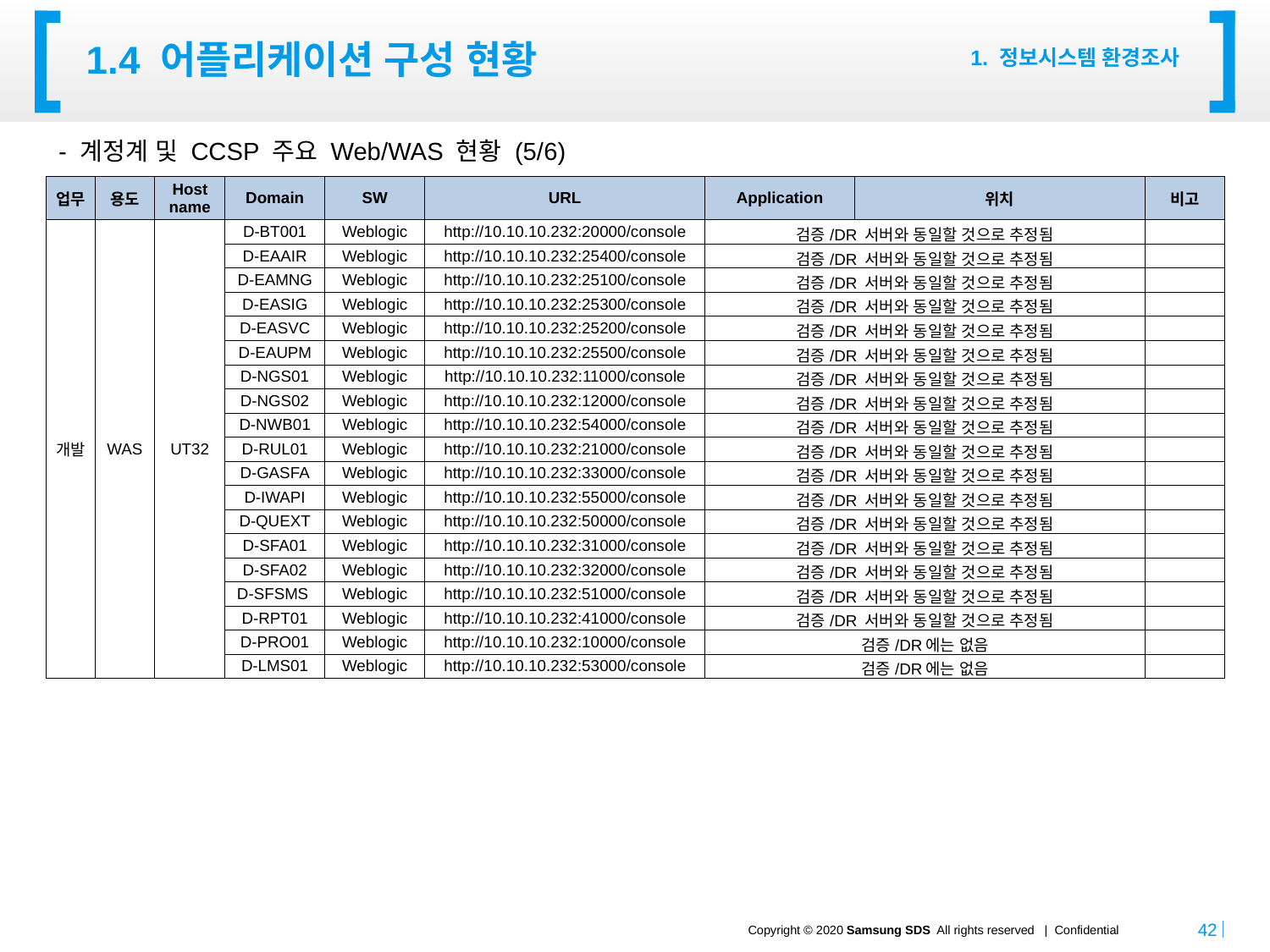

# 1.4 어플리케이션 구성 현황
1. 정보시스템 환경조사
- 계정계 및 CCSP 주요 Web/WAS 현황 (5/6)
| 업무 | 용도 | Host name | Domain | SW | URL | Application | 위치 | 비고 |
| --- | --- | --- | --- | --- | --- | --- | --- | --- |
| 개발 | WAS | UT32 | D-BT001 | Weblogic | http://10.10.10.232:20000/console | 검증/DR 서버와 동일할 것으로 추정됨 |  |  |
|  |  |  | D-EAAIR | Weblogic | http://10.10.10.232:25400/console | 검증/DR 서버와 동일할 것으로 추정됨 |  |  |
|  |  |  | D-EAMNG | Weblogic | http://10.10.10.232:25100/console | 검증/DR 서버와 동일할 것으로 추정됨 |  |  |
|  |  |  | D-EASIG | Weblogic | http://10.10.10.232:25300/console | 검증/DR 서버와 동일할 것으로 추정됨 |  |  |
|  |  |  | D-EASVC | Weblogic | http://10.10.10.232:25200/console | 검증/DR 서버와 동일할 것으로 추정됨 |  |  |
|  |  |  | D-EAUPM | Weblogic | http://10.10.10.232:25500/console | 검증/DR 서버와 동일할 것으로 추정됨 |  |  |
|  |  |  | D-NGS01 | Weblogic | http://10.10.10.232:11000/console | 검증/DR 서버와 동일할 것으로 추정됨 |  |  |
|  |  |  | D-NGS02 | Weblogic | http://10.10.10.232:12000/console | 검증/DR 서버와 동일할 것으로 추정됨 |  |  |
|  |  |  | D-NWB01 | Weblogic | http://10.10.10.232:54000/console | 검증/DR 서버와 동일할 것으로 추정됨 |  |  |
|  |  |  | D-RUL01 | Weblogic | http://10.10.10.232:21000/console | 검증/DR 서버와 동일할 것으로 추정됨 |  |  |
|  |  |  | D-GASFA | Weblogic | http://10.10.10.232:33000/console | 검증/DR 서버와 동일할 것으로 추정됨 |  |  |
|  |  |  | D-IWAPI | Weblogic | http://10.10.10.232:55000/console | 검증/DR 서버와 동일할 것으로 추정됨 |  |  |
|  |  |  | D-QUEXT | Weblogic | http://10.10.10.232:50000/console | 검증/DR 서버와 동일할 것으로 추정됨 |  |  |
|  |  |  | D-SFA01 | Weblogic | http://10.10.10.232:31000/console | 검증/DR 서버와 동일할 것으로 추정됨 |  |  |
|  |  |  | D-SFA02 | Weblogic | http://10.10.10.232:32000/console | 검증/DR 서버와 동일할 것으로 추정됨 |  |  |
|  |  |  | D-SFSMS | Weblogic | http://10.10.10.232:51000/console | 검증/DR 서버와 동일할 것으로 추정됨 |  |  |
|  |  |  | D-RPT01 | Weblogic | http://10.10.10.232:41000/console | 검증/DR 서버와 동일할 것으로 추정됨 |  |  |
|  |  |  | D-PRO01 | Weblogic | http://10.10.10.232:10000/console | 검증/DR에는 없음 |  |  |
|  |  |  | D-LMS01 | Weblogic | http://10.10.10.232:53000/console | 검증/DR에는 없음 |  |  |